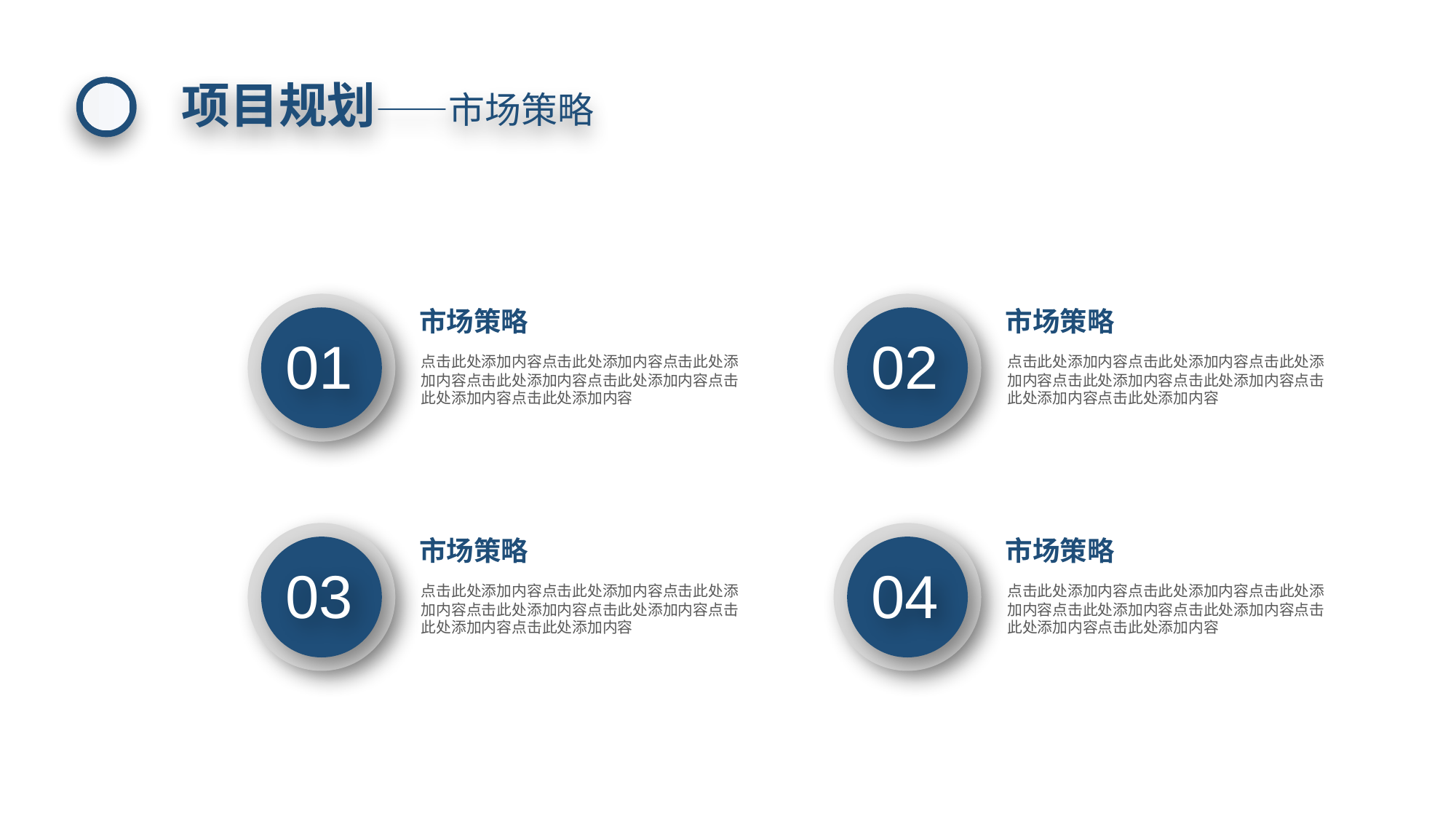

项目规划——市场策略

市场策略
市场策略

01
02
点击此处添加内容点击此处添加内容点击此处添加内容点击此处添加内容点击此处添加内容点击此处添加内容点击此处添加内容
点击此处添加内容点击此处添加内容点击此处添加内容点击此处添加内容点击此处添加内容点击此处添加内容点击此处添加内容

市场策略
市场策略

03
04
点击此处添加内容点击此处添加内容点击此处添加内容点击此处添加内容点击此处添加内容点击此处添加内容点击此处添加内容
点击此处添加内容点击此处添加内容点击此处添加内容点击此处添加内容点击此处添加内容点击此处添加内容点击此处添加内容